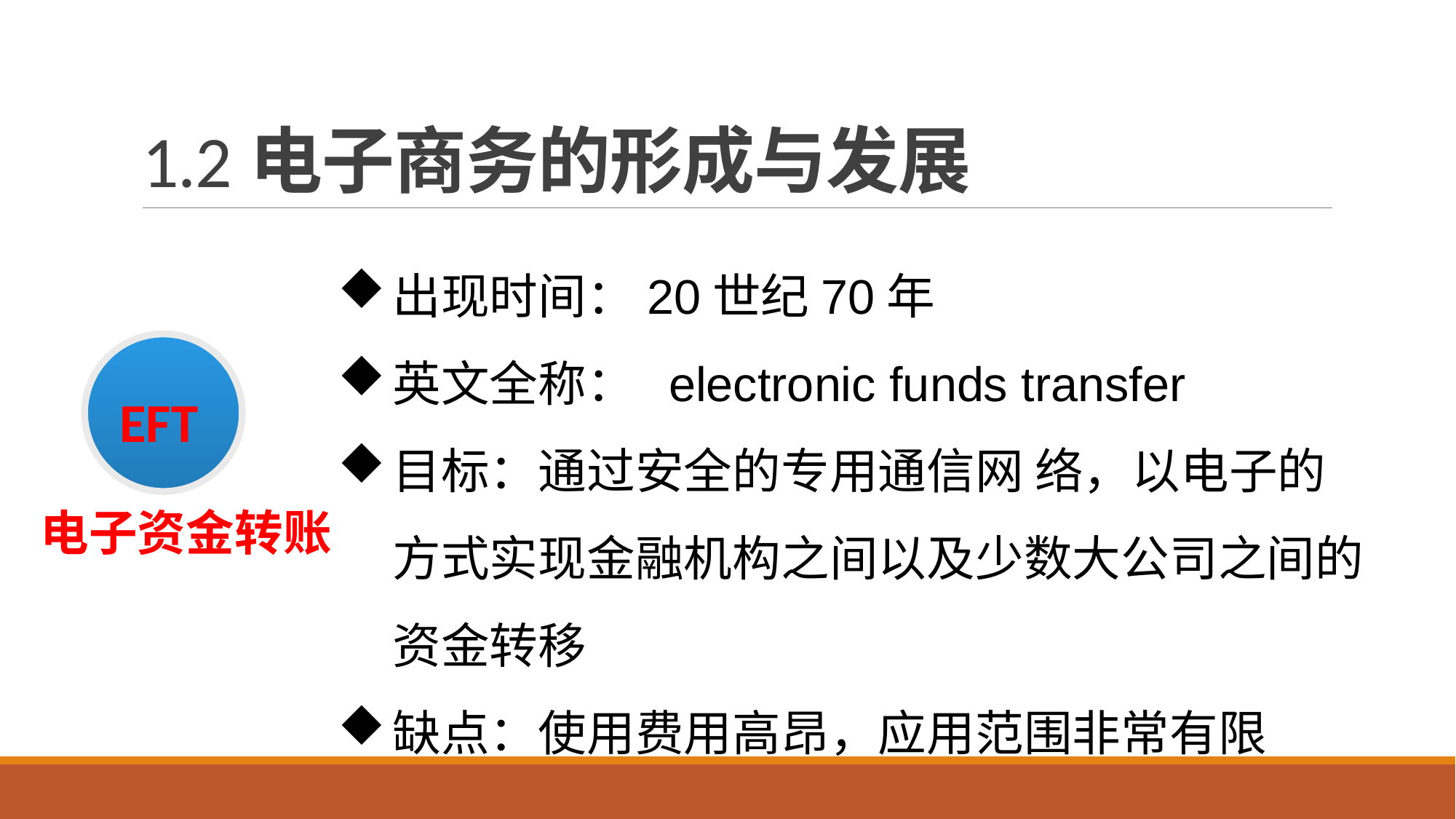

# 1.2电子商务的形成与发展
出现时间：20世纪70年
英文全称：  electronic funds transfer
目标：通过安全的专用通信网 络，以电子的方式实现金融机构之间以及少数大公司之间的资金转移
缺点：使用费用高昂，应用范围非常有限

EFT
电子资金转账